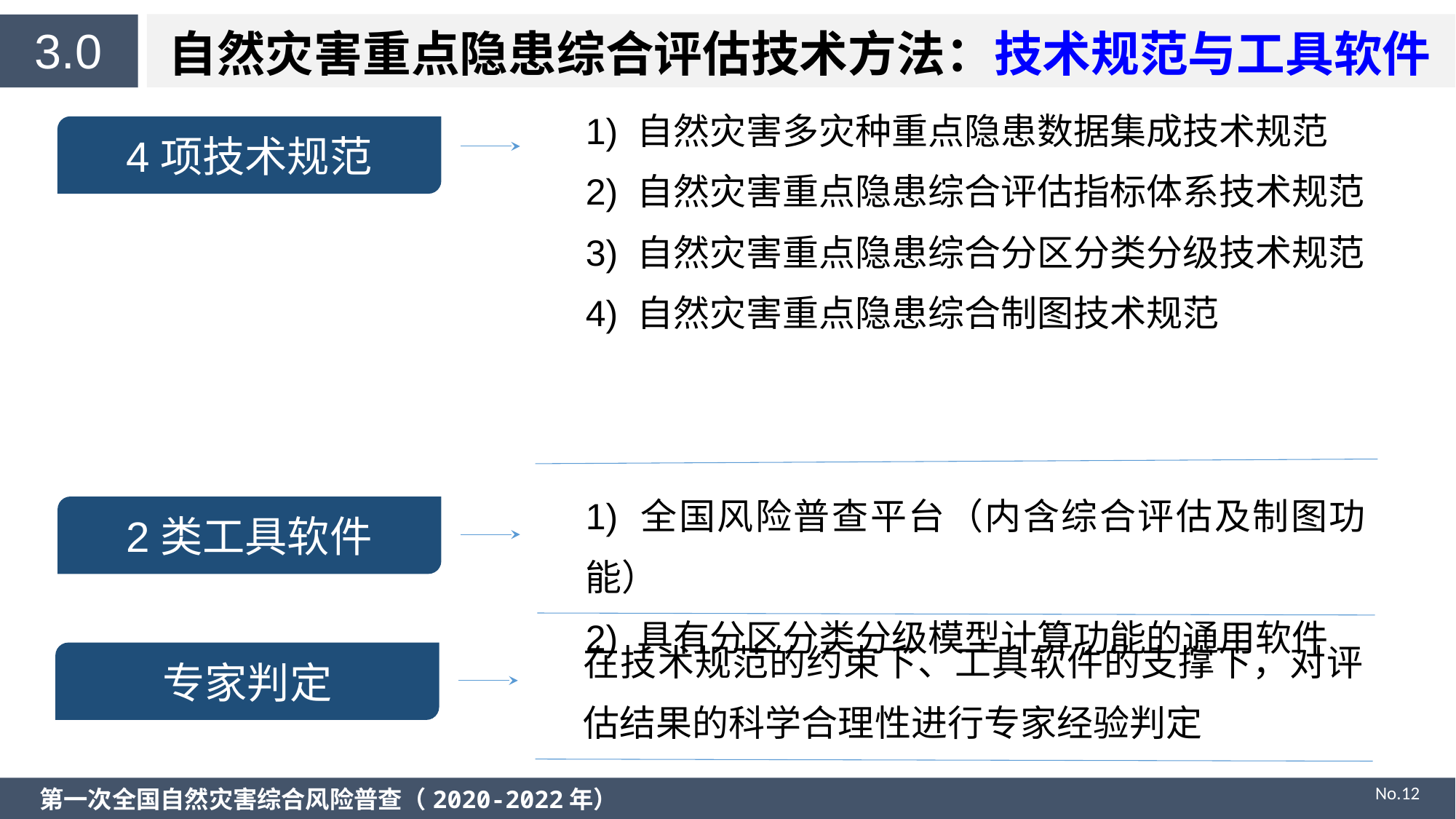

3.0
自然灾害重点隐患综合评估技术方法：技术规范与工具软件
1) 自然灾害多灾种重点隐患数据集成技术规范
2) 自然灾害重点隐患综合评估指标体系技术规范
3) 自然灾害重点隐患综合分区分类分级技术规范
4) 自然灾害重点隐患综合制图技术规范
4项技术规范
1) 全国风险普查平台（内含综合评估及制图功能）
2) 具有分区分类分级模型计算功能的通用软件
2类工具软件
在技术规范的约束下、工具软件的支撑下，对评估结果的科学合理性进行专家经验判定
专家判定
No.12